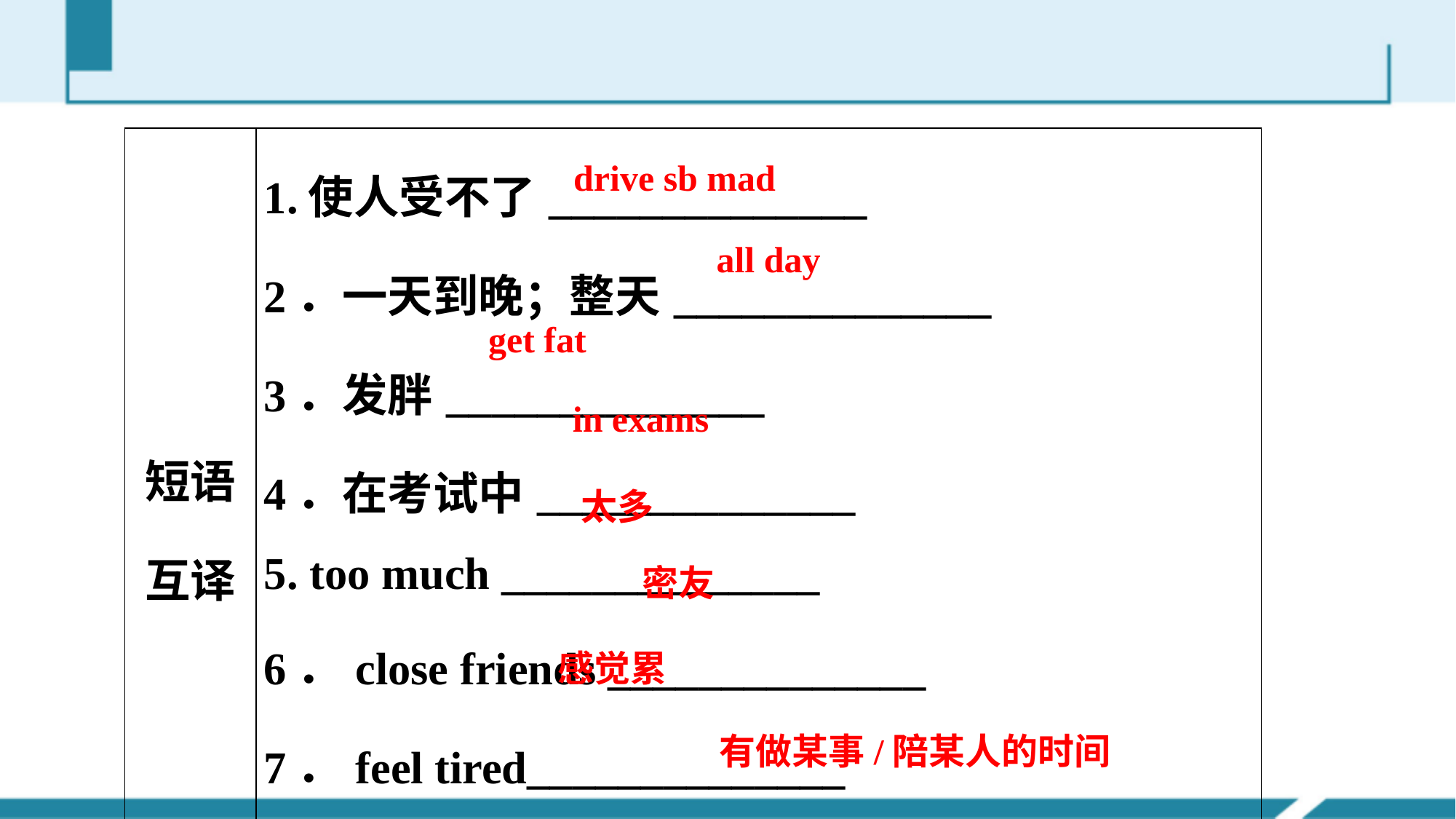

#
drive sb mad
| 短语互译 | 1.使人受不了\_\_\_\_\_\_\_\_\_\_\_\_\_\_ 2．一天到晚；整天\_\_\_\_\_\_\_\_\_\_\_\_\_\_ 3．发胖\_\_\_\_\_\_\_\_\_\_\_\_\_\_ 4．在考试中\_\_\_\_\_\_\_\_\_\_\_\_\_\_ 5. too much \_\_\_\_\_\_\_\_\_\_\_\_\_\_ 6．close friends \_\_\_\_\_\_\_\_\_\_\_\_\_\_ 7．feel tired\_\_\_\_\_\_\_\_\_\_\_\_\_\_ 8．have time for sth/sb \_\_\_\_\_\_\_\_\_\_\_\_\_\_\_\_\_ |
| --- | --- |
all day
get fat
in exams
太多
密友
感觉累
有做某事/陪某人的时间